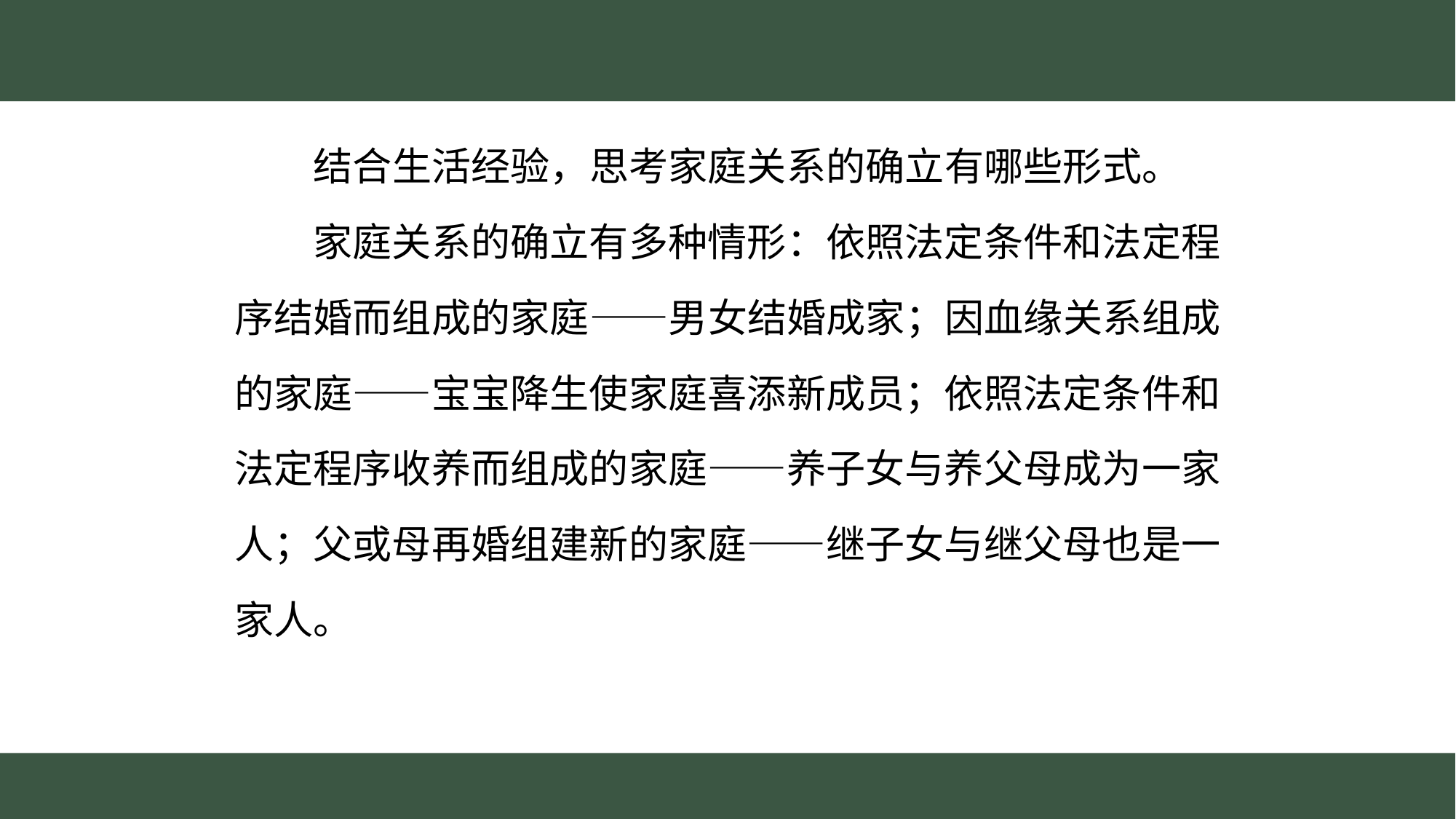

结合生活经验，思考家庭关系的确立有哪些形式。
　　家庭关系的确立有多种情形：依照法定条件和法定程
序结婚而组成的家庭——男女结婚成家；因血缘关系组成
的家庭——宝宝降生使家庭喜添新成员；依照法定条件和
法定程序收养而组成的家庭——养子女与养父母成为一家
人；父或母再婚组建新的家庭——继子女与继父母也是一
家人。